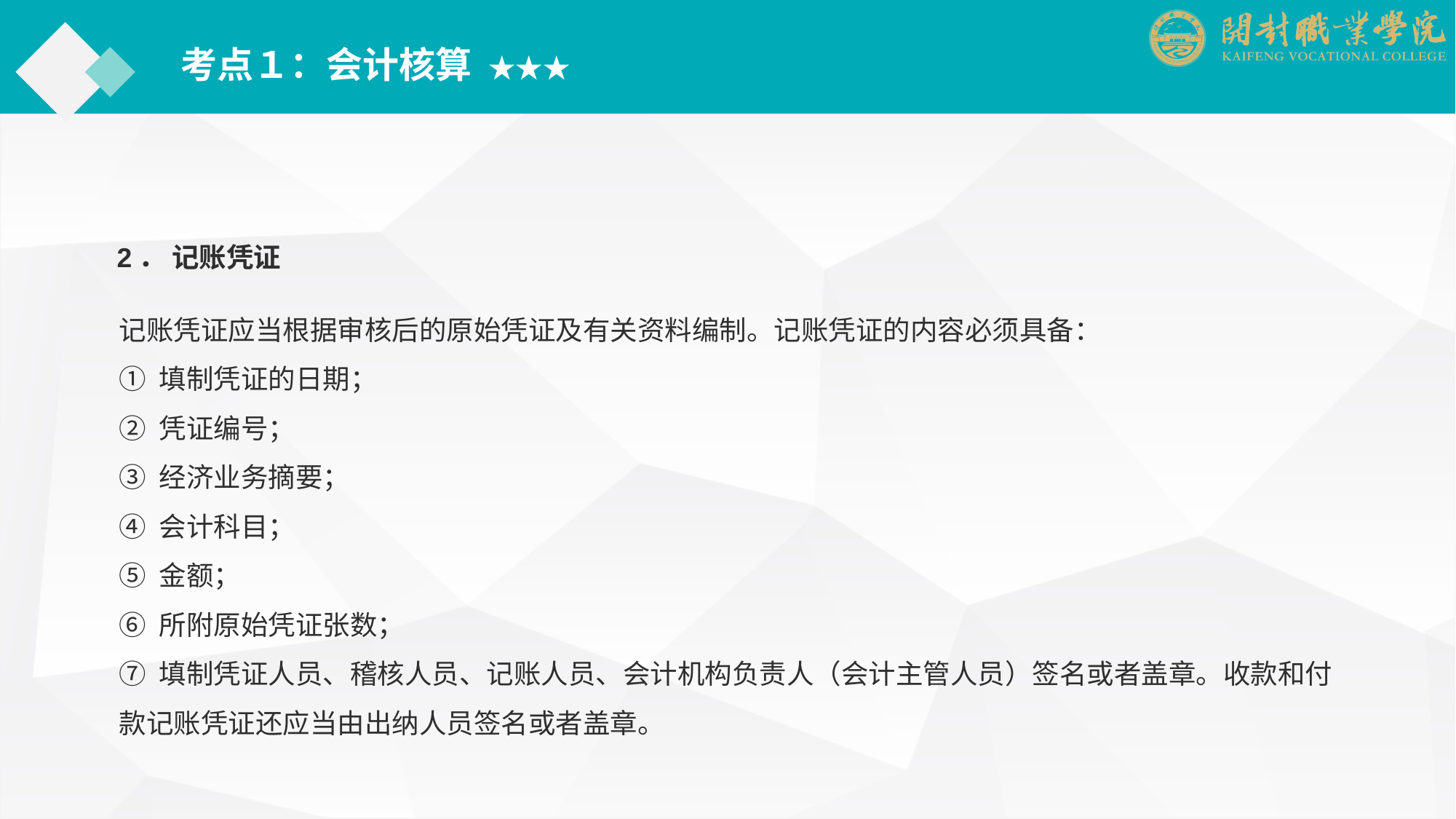

考点１：会计核算  ★★★
2． 记账凭证
记账凭证应当根据审核后的原始凭证及有关资料编制。记账凭证的内容必须具备：
① 填制凭证的日期；
② 凭证编号；
③ 经济业务摘要；
④ 会计科目；
⑤ 金额；
⑥ 所附原始凭证张数；
⑦ 填制凭证人员、稽核人员、记账人员、会计机构负责人（会计主管人员）签名或者盖章。收款和付款记账凭证还应当由出纳人员签名或者盖章。